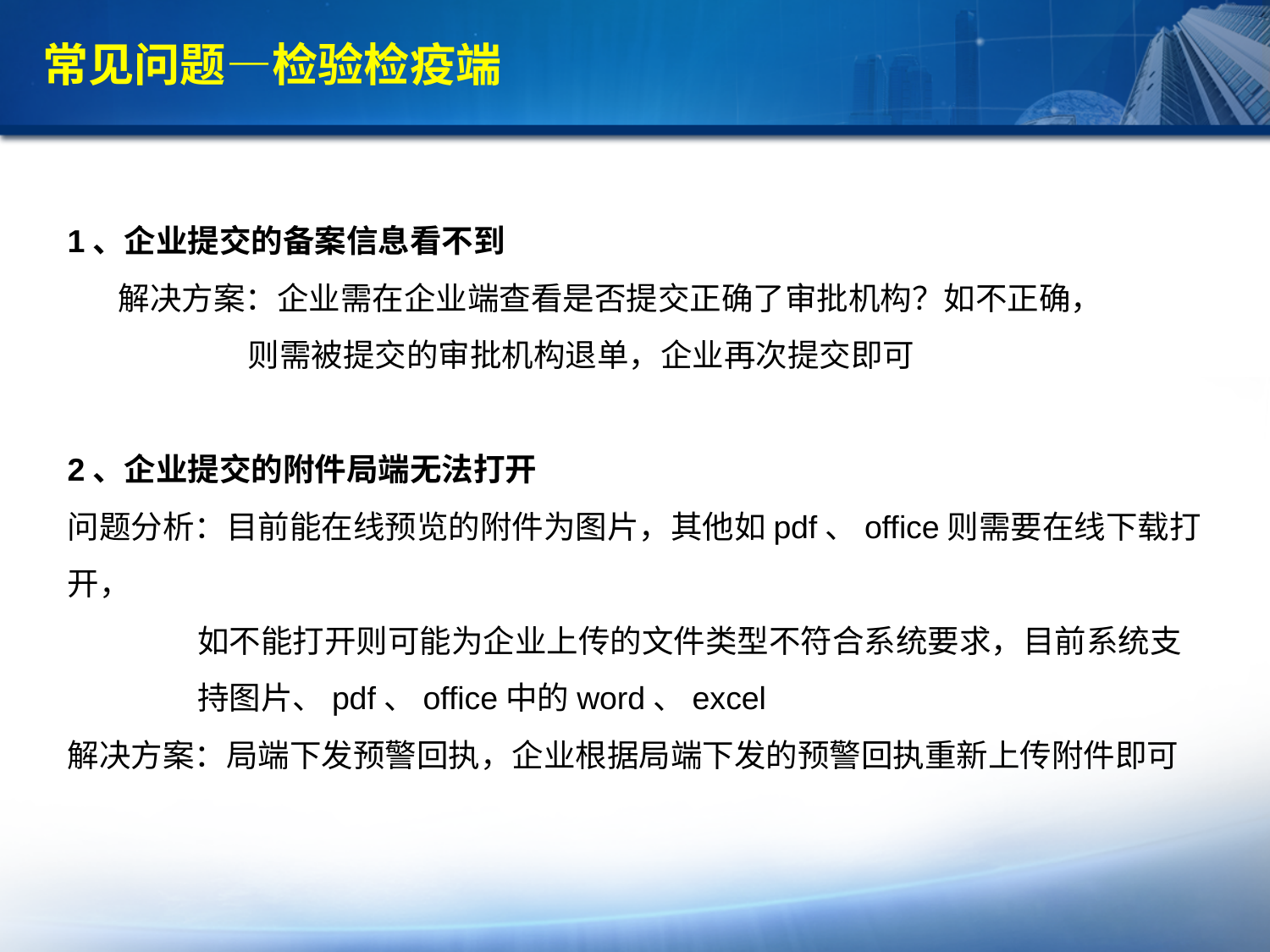

常见问题—检验检疫端
1、企业提交的备案信息看不到
      解决方案：企业需在企业端查看是否提交正确了审批机构？如不正确，
                        则需被提交的审批机构退单，企业再次提交即可

2、企业提交的附件局端无法打开
问题分析：目前能在线预览的附件为图片，其他如pdf、office则需要在线下载打开，
                 如不能打开则可能为企业上传的文件类型不符合系统要求，目前系统支
                 持图片、pdf、office中的word、excel
解决方案：局端下发预警回执，企业根据局端下发的预警回执重新上传附件即可